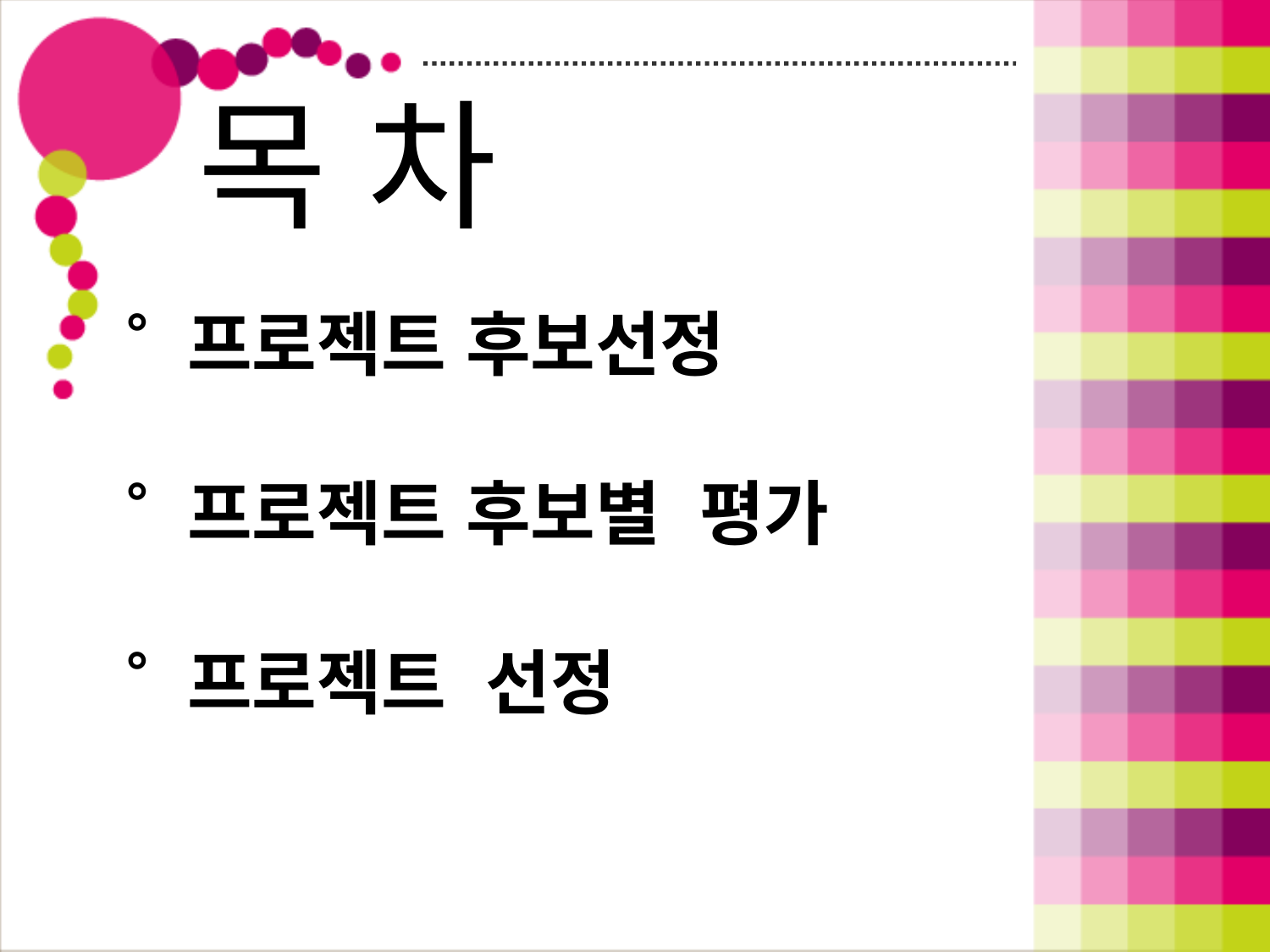

# 목 차

˚ 프로젝트 후보선정

˚ 프로젝트 후보별  평가

˚ 프로젝트  선정